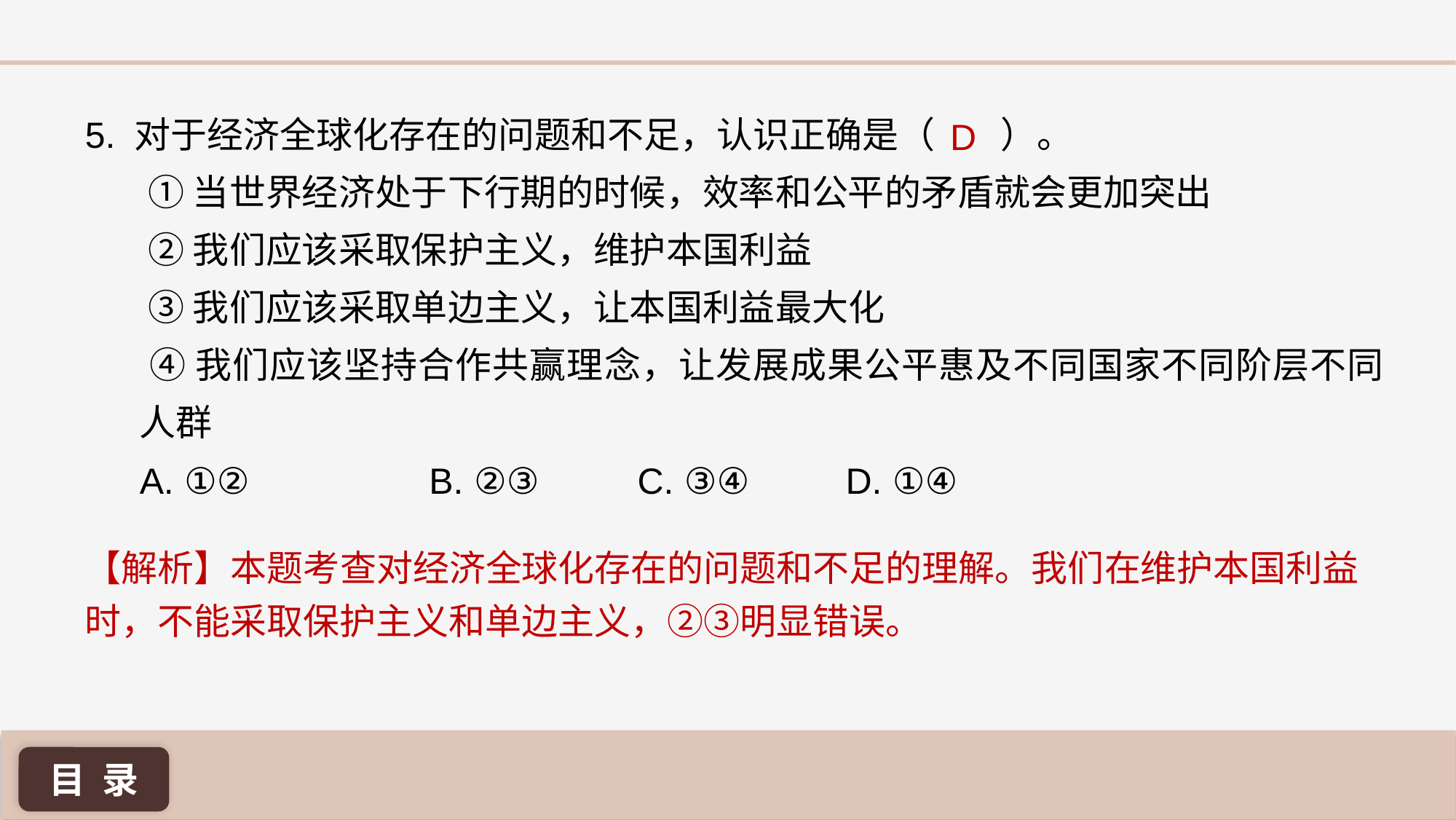

D
5. 对于经济全球化存在的问题和不足，认识正确是（        ）。
	 ①当世界经济处于下行期的时候，效率和公平的矛盾就会更加突出
	 ②我们应该采取保护主义，维护本国利益
	 ③我们应该采取单边主义，让本国利益最大化
	 ④我们应该坚持合作共赢理念，让发展成果公平惠及不同国家不同阶层不同人群
A. ①② 	       B. ②③ 	      C. ③④ 	     D. ①④
【解析】本题考查对经济全球化存在的问题和不足的理解。我们在维护本国利益时，不能采取保护主义和单边主义，②③明显错误。